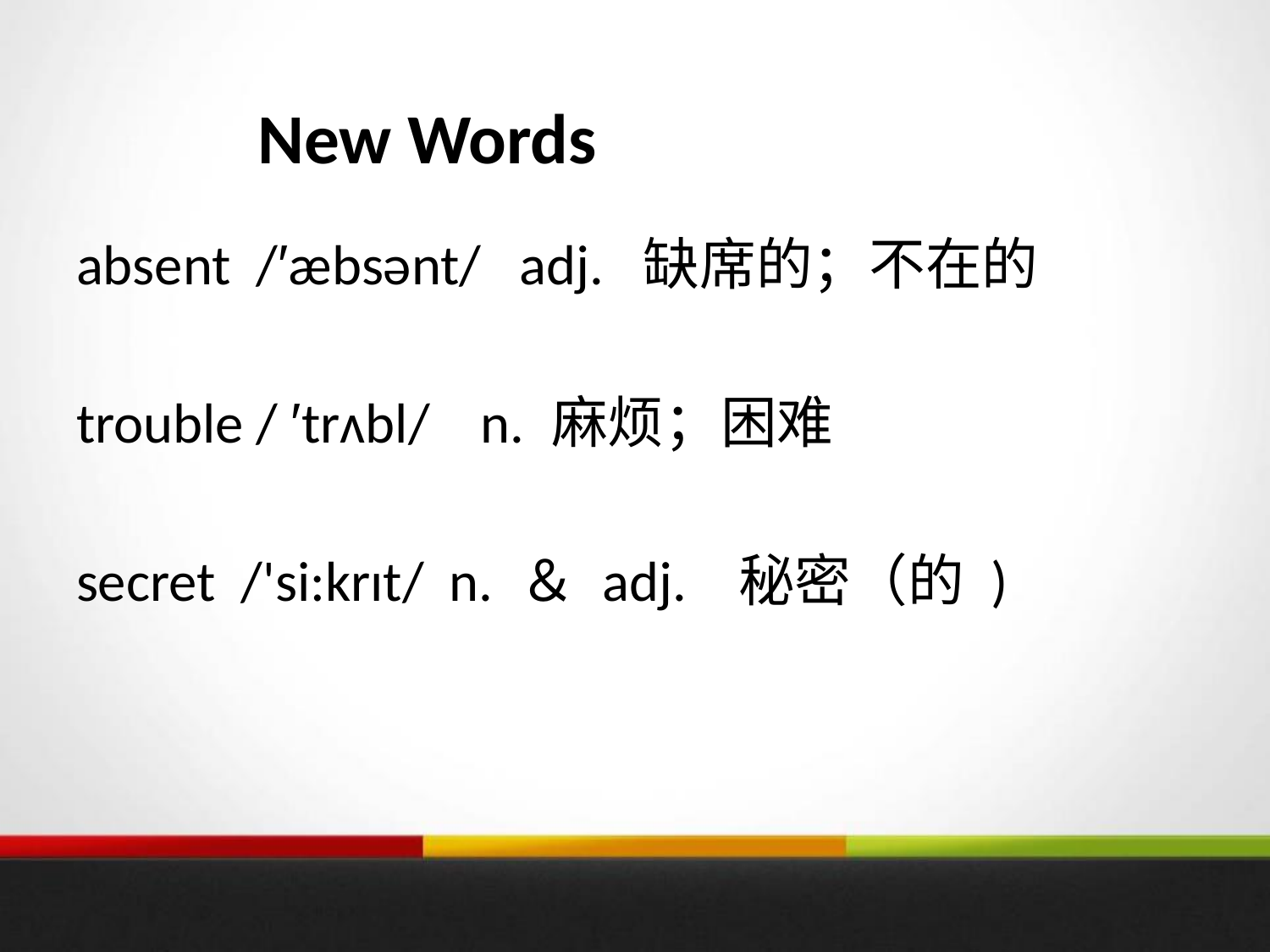

# New Words
absent  /′æbsənt/   adj.  缺席的；不在的

trouble / ′trʌbl/    n. 麻烦；困难

secret  /'si:krɪt/  n. ＆ adj.   秘密（的 )